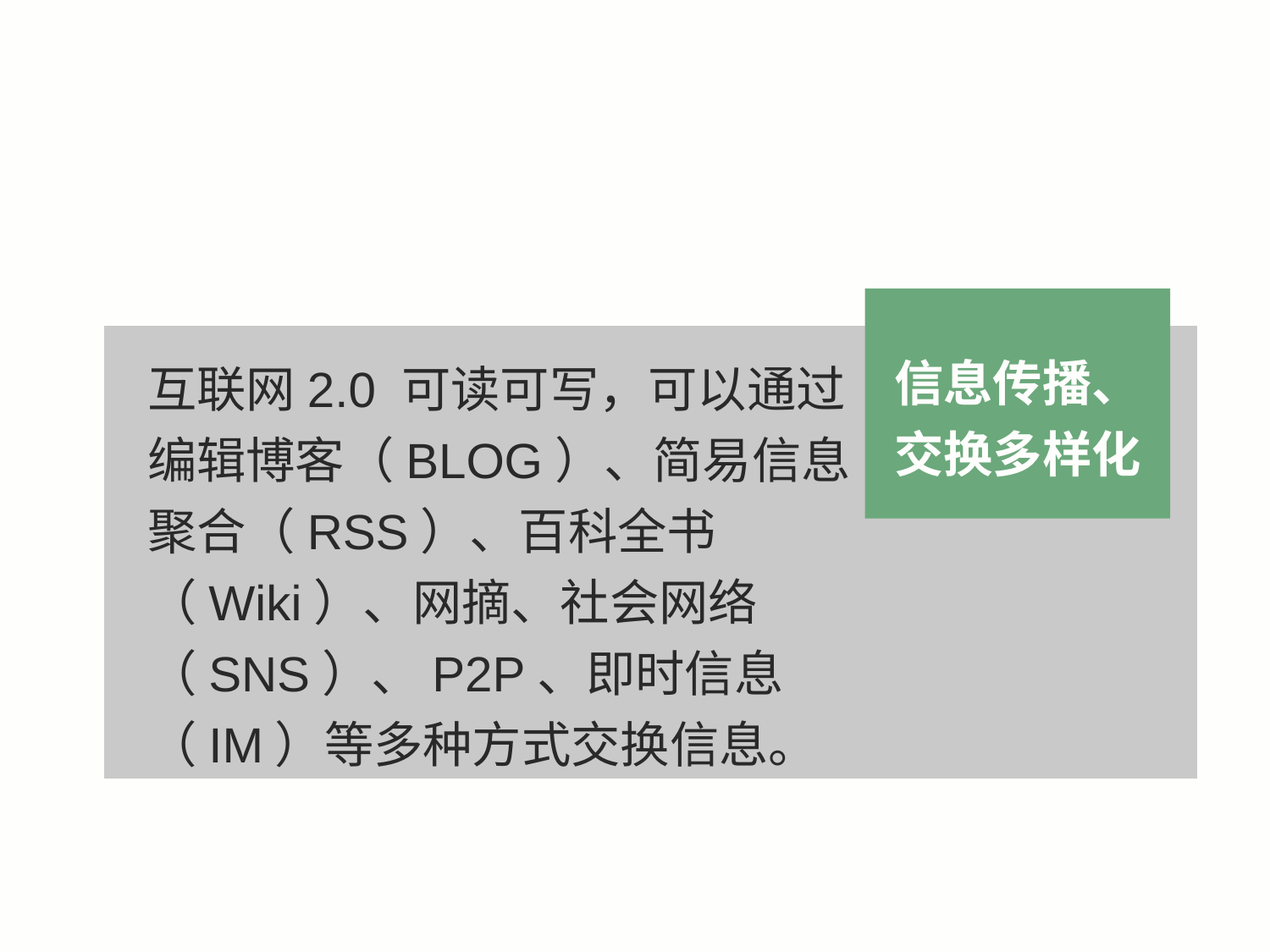

信息传播、交换多样化
互联网2.0 可读可写，可以通过编辑博客（BLOG）、简易信息聚合（RSS）、百科全书（Wiki）、网摘、社会网络（SNS）、P2P、即时信息（IM）等多种方式交换信息。